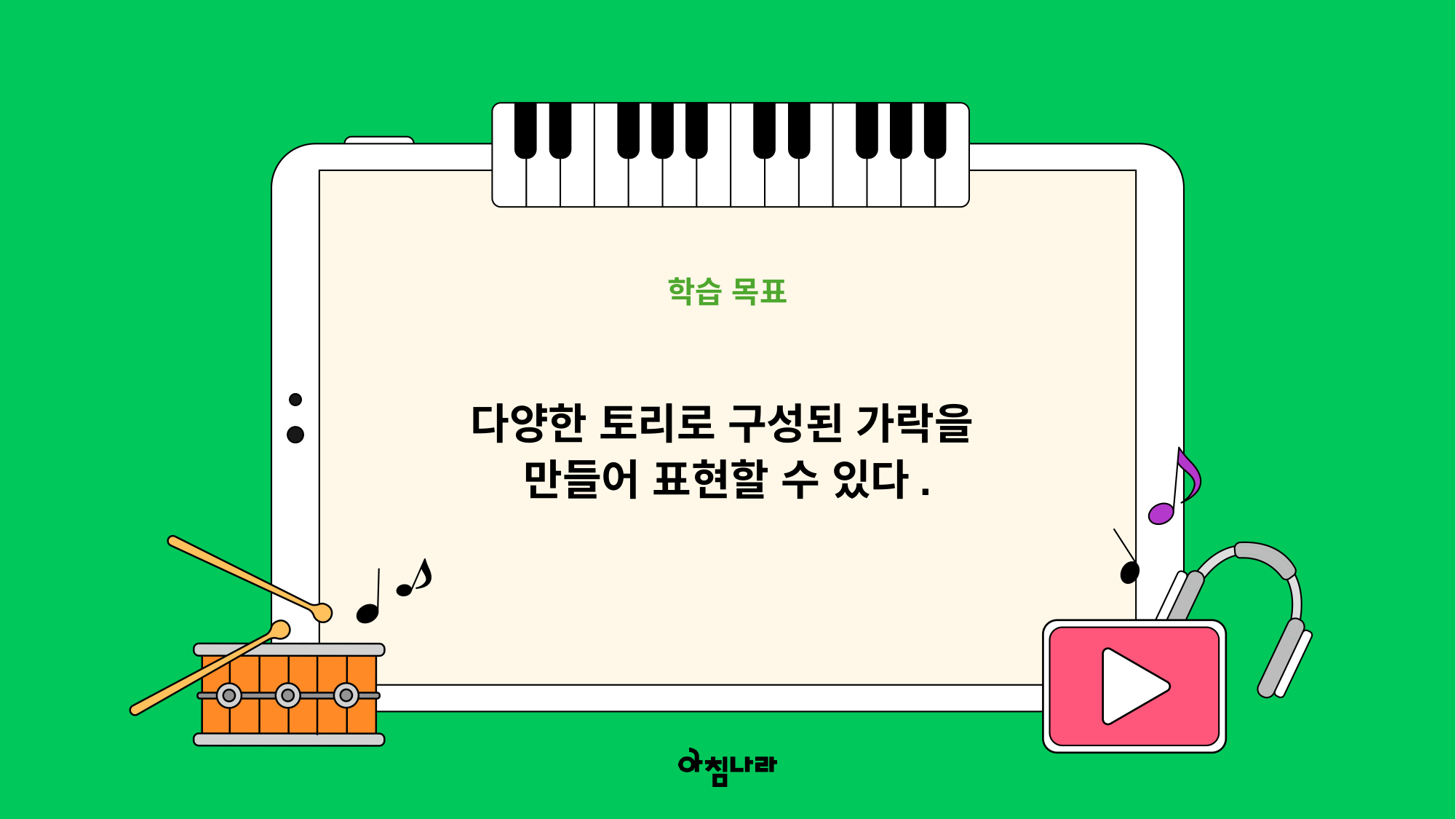

학습 목표
다양한 토리로 구성된 가락을
만들어 표현할 수 있다.